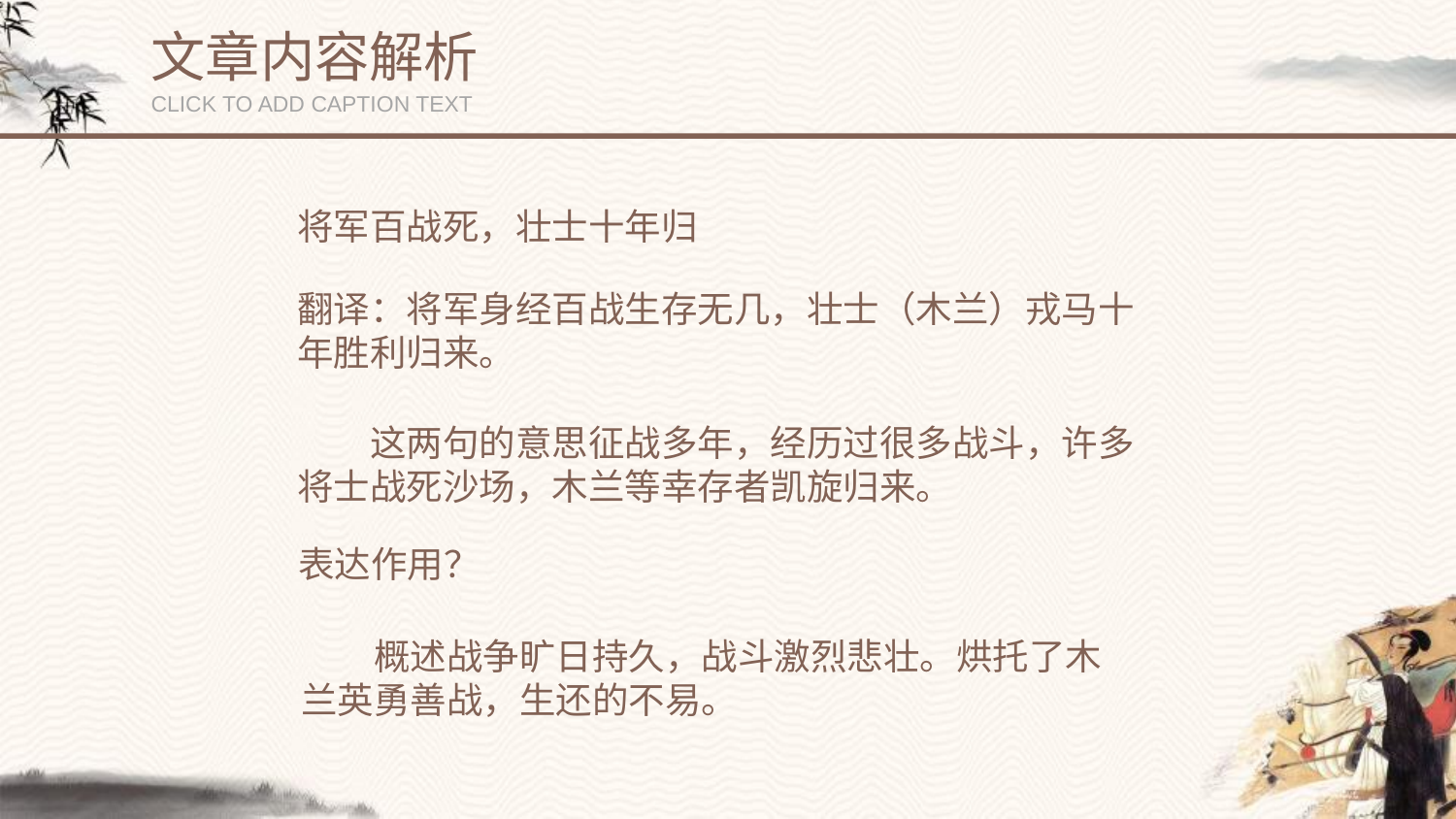

文章内容解析
CLICK TO ADD CAPTION TEXT

将军百战死，壮士十年归
翻译：将军身经百战生存无几，壮士（木兰）戎马十年胜利归来。
　　这两句的意思征战多年，经历过很多战斗，许多将士战死沙场，木兰等幸存者凯旋归来。
表达作用？
　　概述战争旷日持久，战斗激烈悲壮。烘托了木
兰英勇善战，生还的不易。